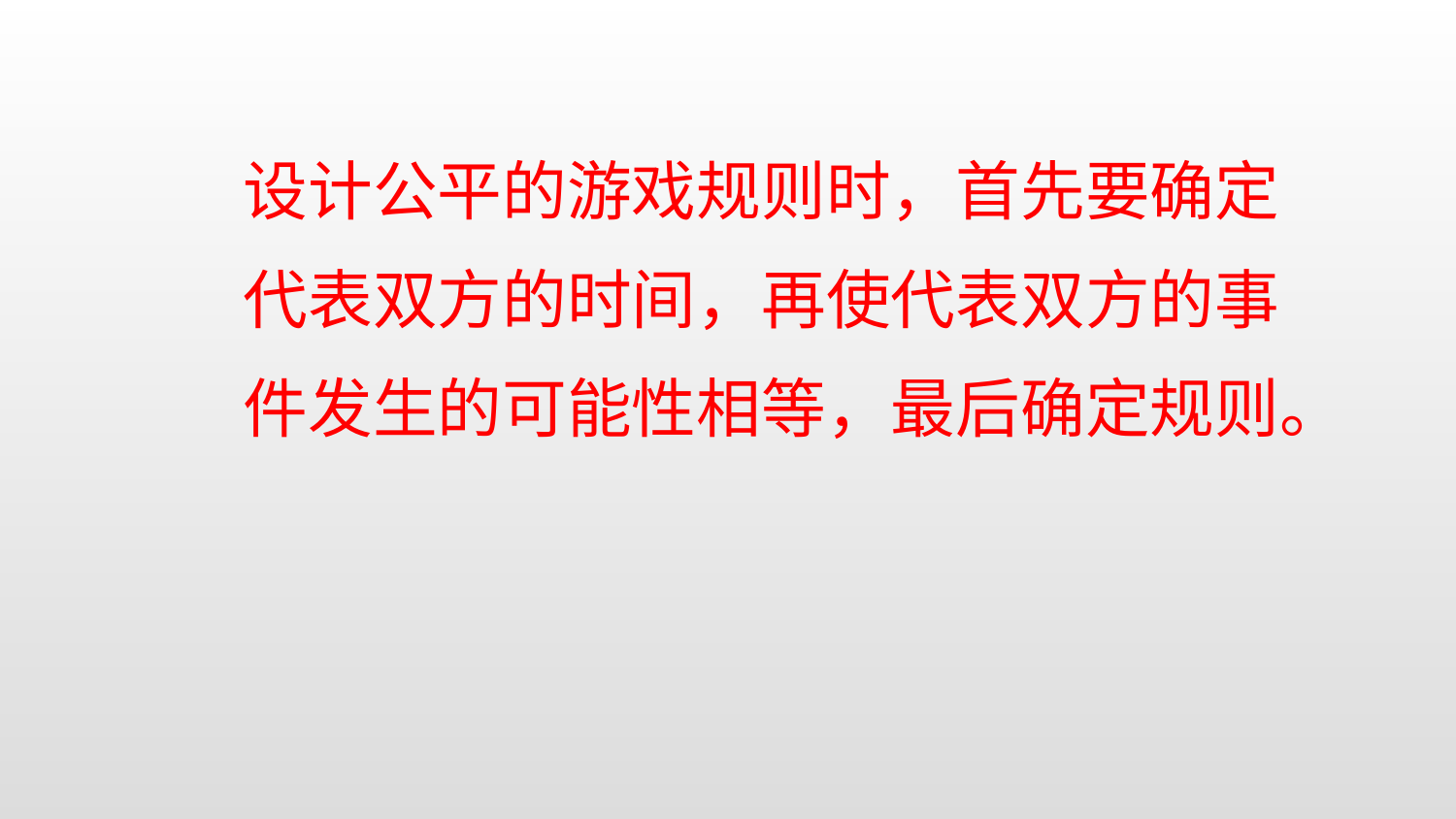

设计公平的游戏规则时，首先要确定代表双方的时间，再使代表双方的事件发生的可能性相等，最后确定规则。